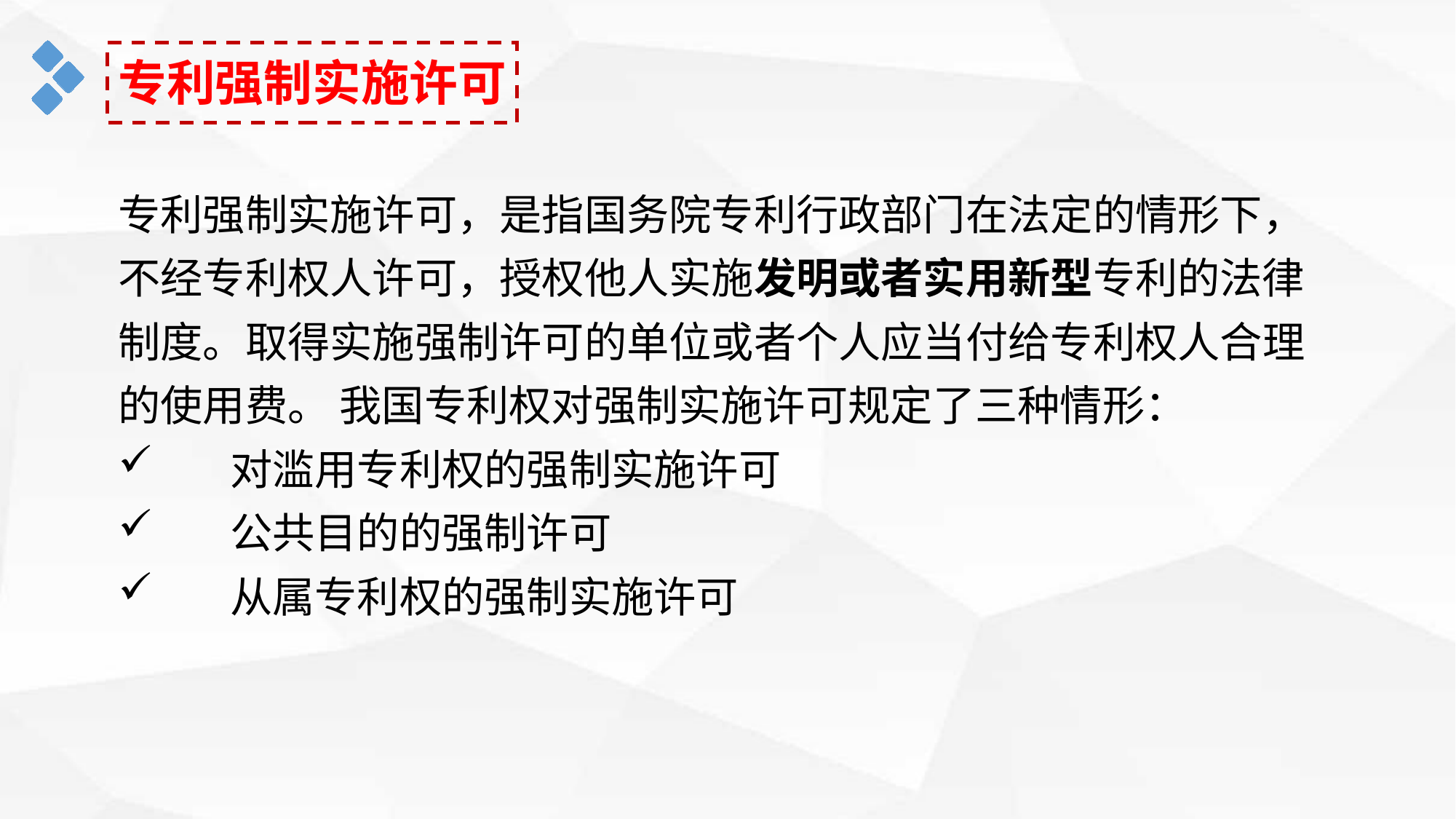

专利强制实施许可

专利强制实施许可，是指国务院专利行政部门在法定的情形下，不经专利权人许可，授权他人实施发明或者实用新型专利的法律制度。取得实施强制许可的单位或者个人应当付给专利权人合理的使用费。 我国专利权对强制实施许可规定了三种情形：
     对滥用专利权的强制实施许可
     公共目的的强制许可
     从属专利权的强制实施许可
延时符